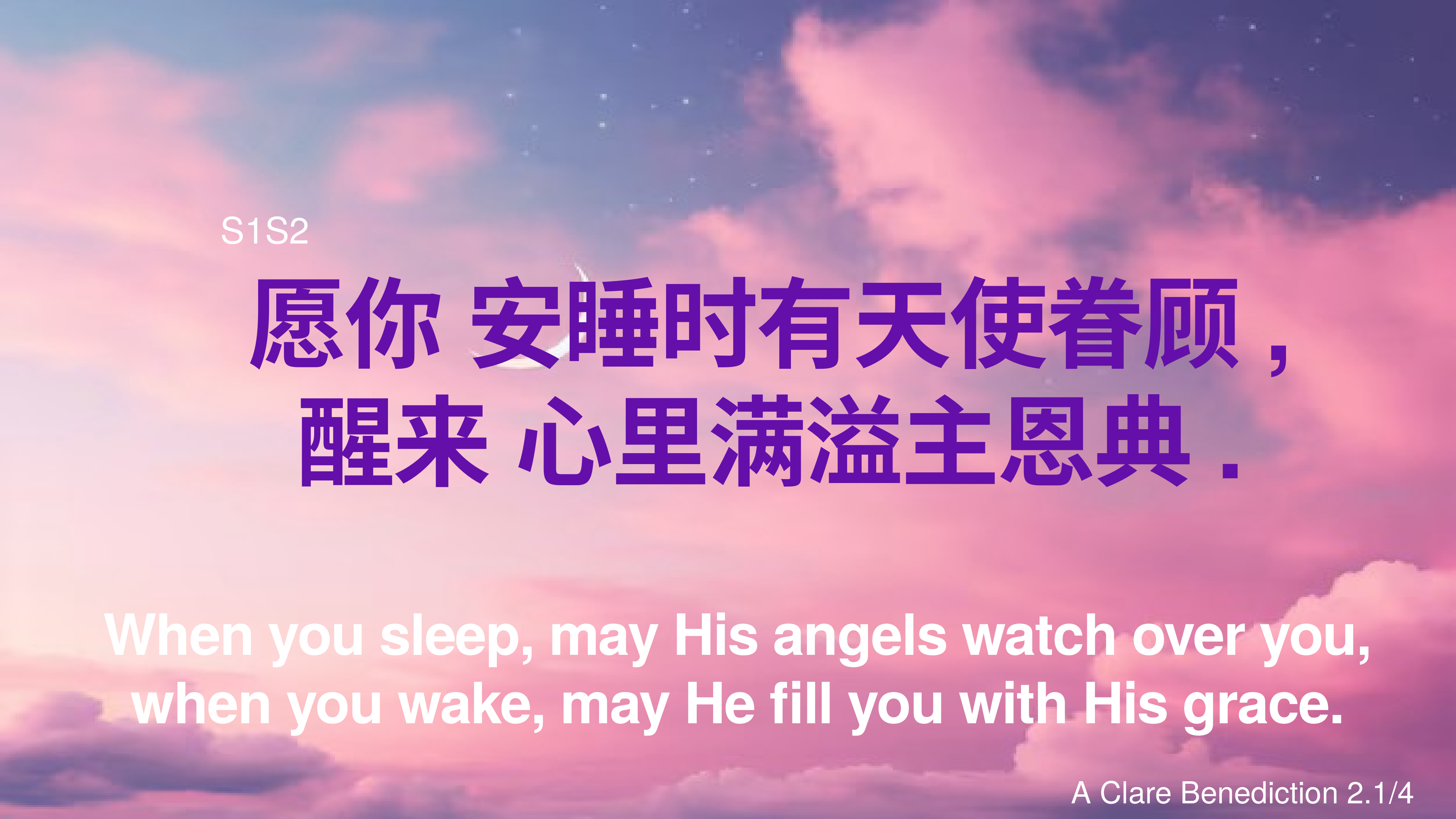

# 愿你 安睡时有天使眷顾,
醒来 心里满溢主恩典.
S1S2
When you sleep, may His angels watch over you,
when you wake, may He fill you with His grace.
A Clare Benediction 2.1/4